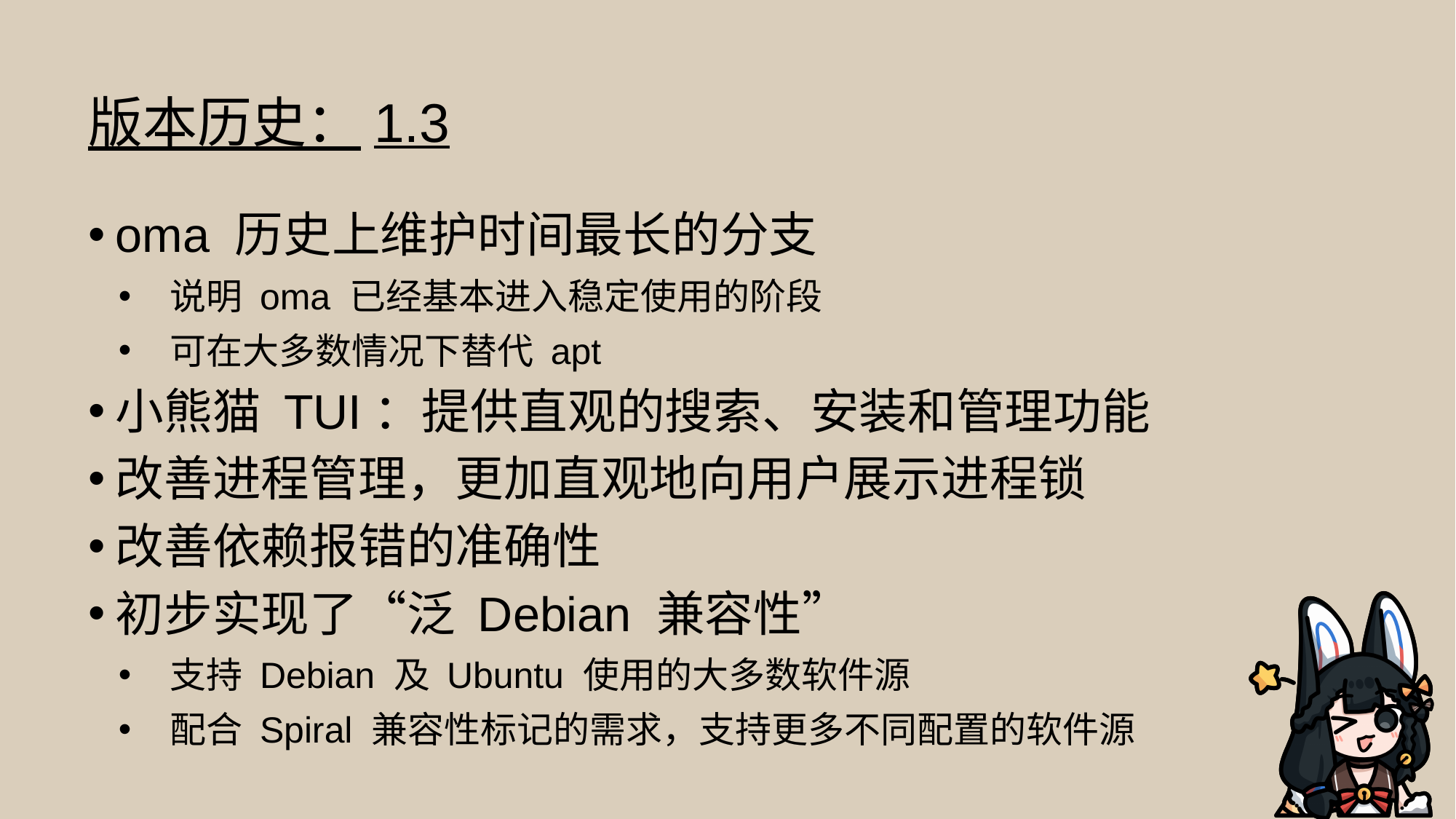

# 版本历史：1.3
oma 历史上维护时间最长的分支
说明 oma 已经基本进入稳定使用的阶段
可在大多数情况下替代 apt
小熊猫 TUI：提供直观的搜索、安装和管理功能
改善进程管理，更加直观地向用户展示进程锁
改善依赖报错的准确性
初步实现了“泛 Debian 兼容性”
支持 Debian 及 Ubuntu 使用的大多数软件源
配合 Spiral 兼容性标记的需求，支持更多不同配置的软件源